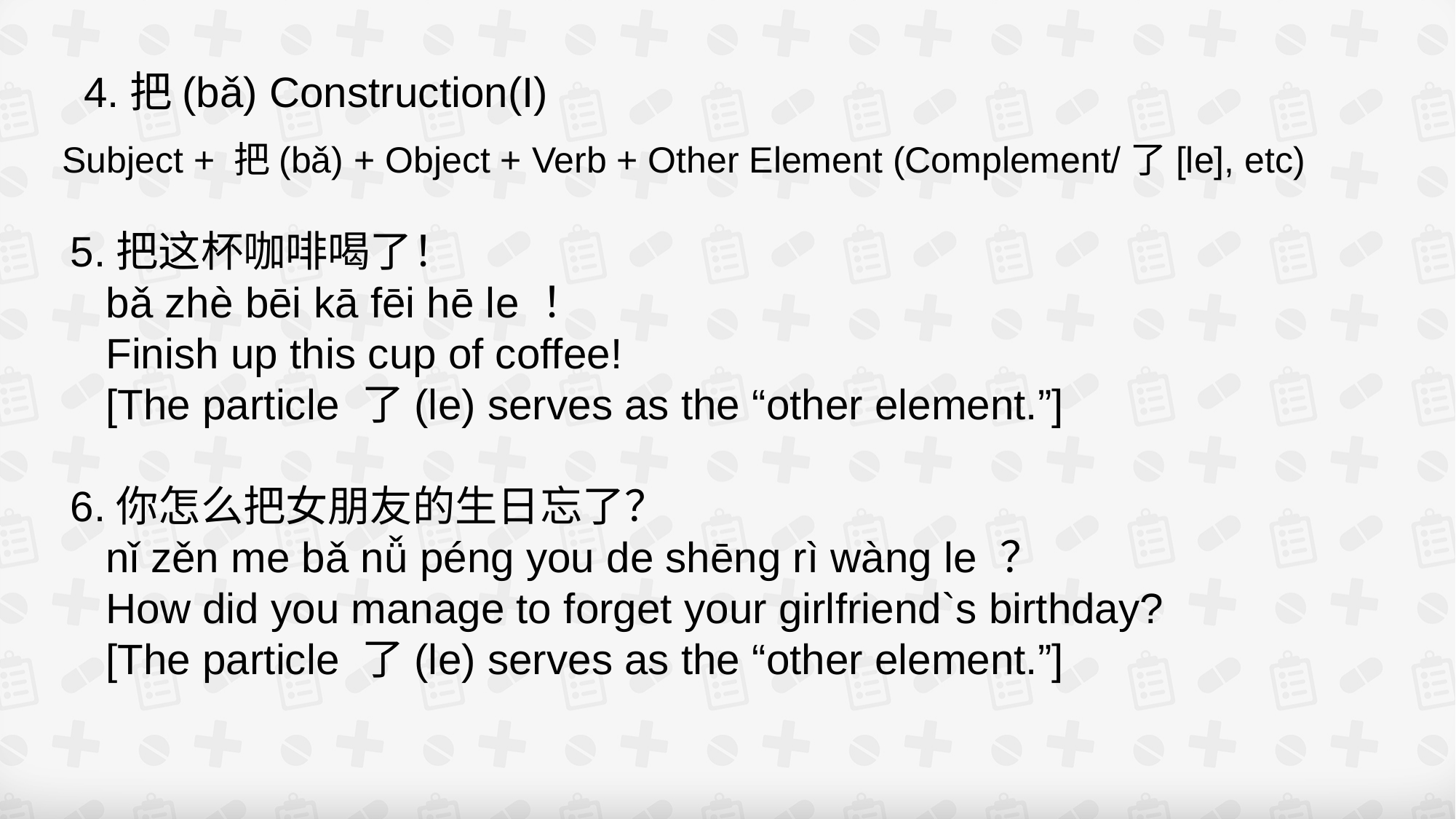

4.把(bǎ) Construction(I)
Subject + 把(bǎ) + Object + Verb + Other Element (Complement/了[le], etc)
5.把这杯咖啡喝了！
   bǎ zhè bēi kā fēi hē le ！
   Finish up this cup of coffee!
   [The particle 了(le) serves as the “other element.”]

6.你怎么把女朋友的生日忘了？
   nǐ zěn me bǎ nǚ péng you de shēng rì wàng le ？
   How did you manage to forget your girlfriend`s birthday?
   [The particle 了(le) serves as the “other element.”]